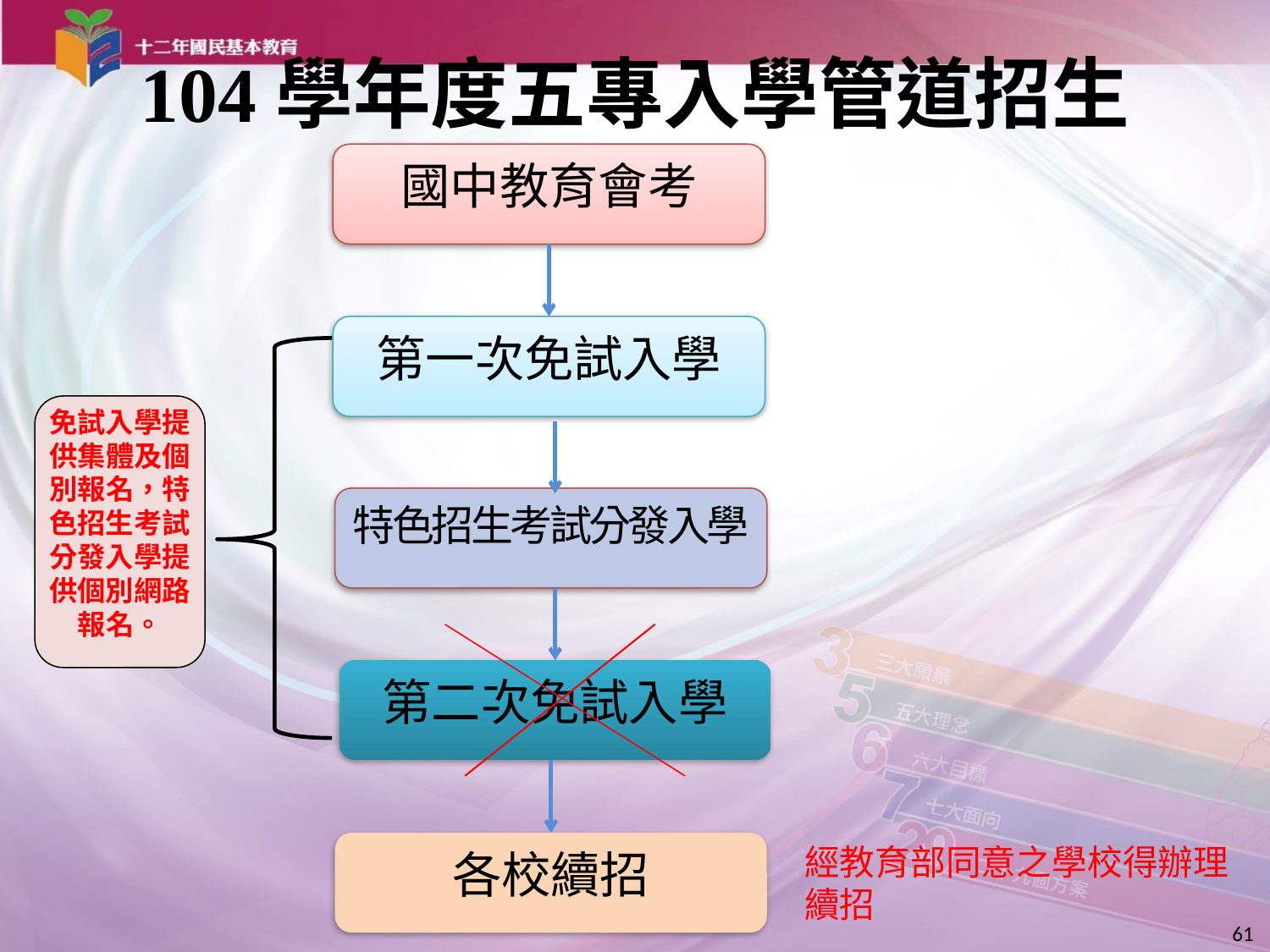

# 104學年度五專入學管道招生
國中教育會考
第一次免試入學

免試入學提供集體及個別報名，特色招生考試分發入學提供個別網路報名。
特色招生考試分發入學
第二次免試入學
各校續招
經教育部同意之學校得辦理續招